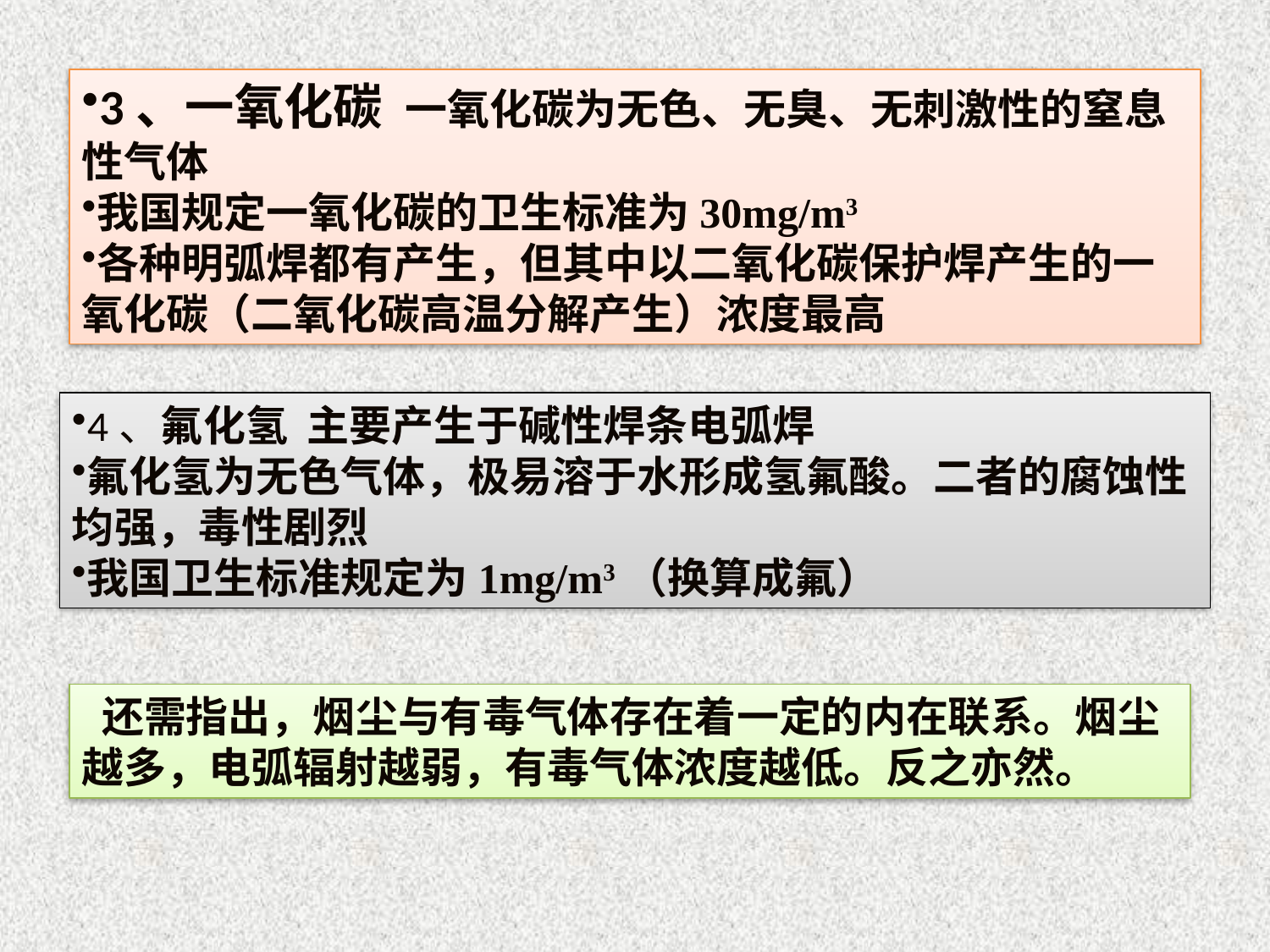

3、一氧化碳  一氧化碳为无色、无臭、无刺激性的窒息性气体
我国规定一氧化碳的卫生标准为30mg/m3
各种明弧焊都有产生，但其中以二氧化碳保护焊产生的一氧化碳（二氧化碳高温分解产生）浓度最高
4、氟化氢  主要产生于碱性焊条电弧焊
氟化氢为无色气体，极易溶于水形成氢氟酸。二者的腐蚀性均强，毒性剧烈
我国卫生标准规定为1mg/m3（换算成氟）
 还需指出，烟尘与有毒气体存在着一定的内在联系。烟尘越多，电弧辐射越弱，有毒气体浓度越低。反之亦然。